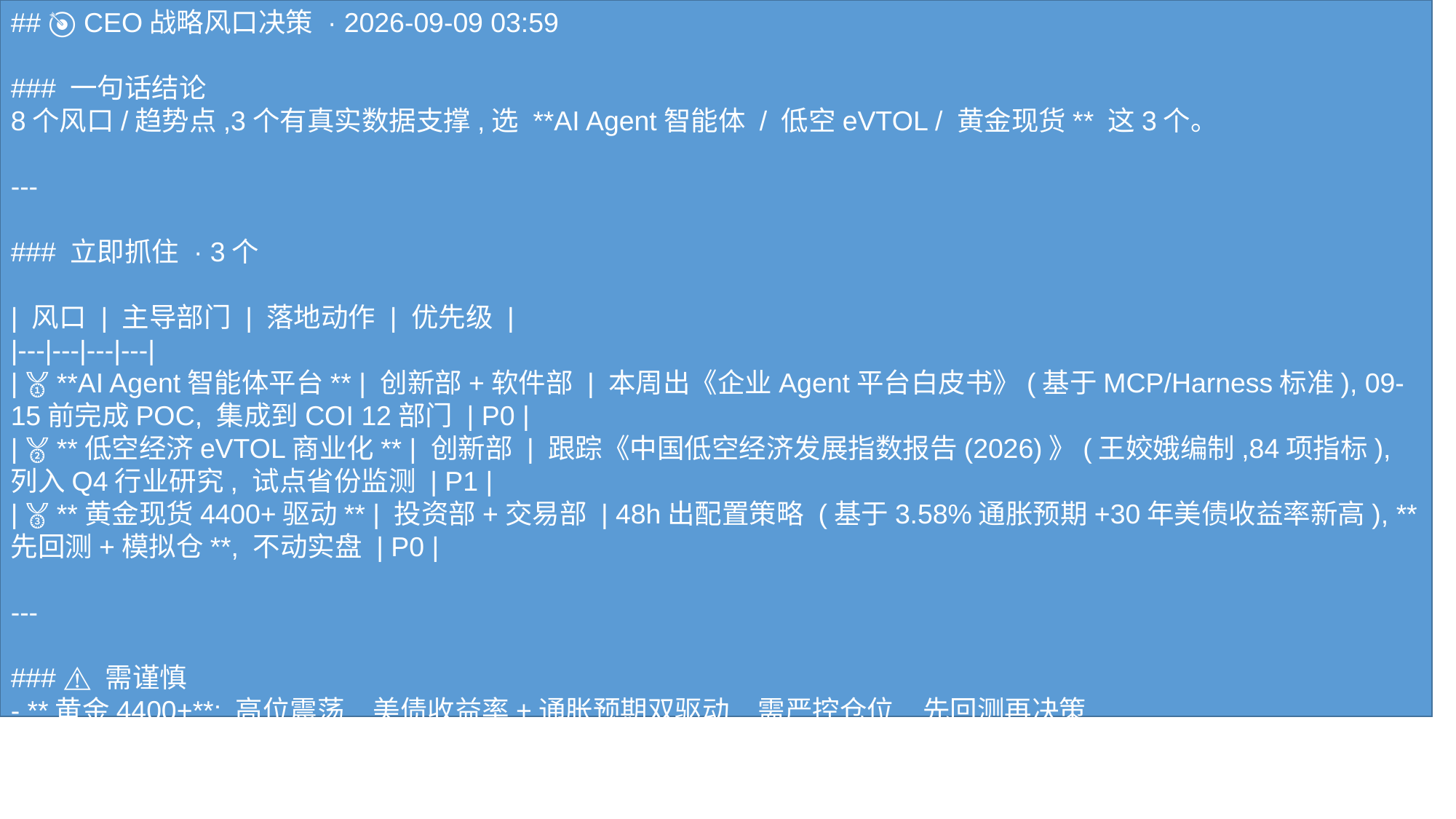

## 🎯 CEO战略风口决策 · 2026-09-09 03:59 ### 一句话结论 8个风口/趋势点,3个有真实数据支撑,选 **AI Agent智能体 / 低空eVTOL / 黄金现货** 这3个。 --- ### 立即抓住 · 3个 | 风口 | 主导部门 | 落地动作 | 优先级 | |---|---|---|---| | 🥇 **AI Agent智能体平台** | 创新部+软件部 | 本周出《企业Agent平台白皮书》(基于MCP/Harness标准), 09-15前完成POC, 集成到COI 12部门 | P0 | | 🥈 **低空经济eVTOL商业化** | 创新部 | 跟踪《中国低空经济发展指数报告(2026)》(王姣娥编制,84项指标), 列入Q4行业研究, 试点省份监测 | P1 | | 🥉 **黄金现货4400+驱动** | 投资部+交易部 | 48h出配置策略 (基于3.58%通胀预期+30年美债收益率新高), **先回测+模拟仓**, 不动实盘 | P0 | --- ### ⚠️ 需谨慎 - **黄金4400+**: 高位震荡, 美债收益率+通胀预期双驱动, 需严控仓位, 先回测再决策 ### ❌ 明确弃掉(数据污染) - 跨境电商蓝海 — 网页正文缺失, 无实质信息 - 机器人具身智能 — 词典释义, 无产业内容 - AI视频内容创作 — 哲学概念, 无产业数据 - 新能源汽车出海 — 字典释义+导航, 主题无关 --- ### 三部门协同执行 1. **创新部**: 9月15日前出AI Agent平台白皮书+POC; 持续跟踪eVTOL指数与试点 2. **投资部+交易部**: 48h内完成黄金4400回测, 出资产配置建议(模拟仓) 3. **法务部**: 黄金EA订阅话术合规预审, 严防收益承诺违规 4. **架构部(我)**: 跟踪三风口落地, 周报同步, 异常即拦截 --- **报告生成时间**: 2026-09-09 03:59 **执行部门**: COI架构部(龙枢) **置信度**: 高(基于真实抓取数据, 数据污染项已剔除) **下次复盘**: 2026-09-10 03:59
#